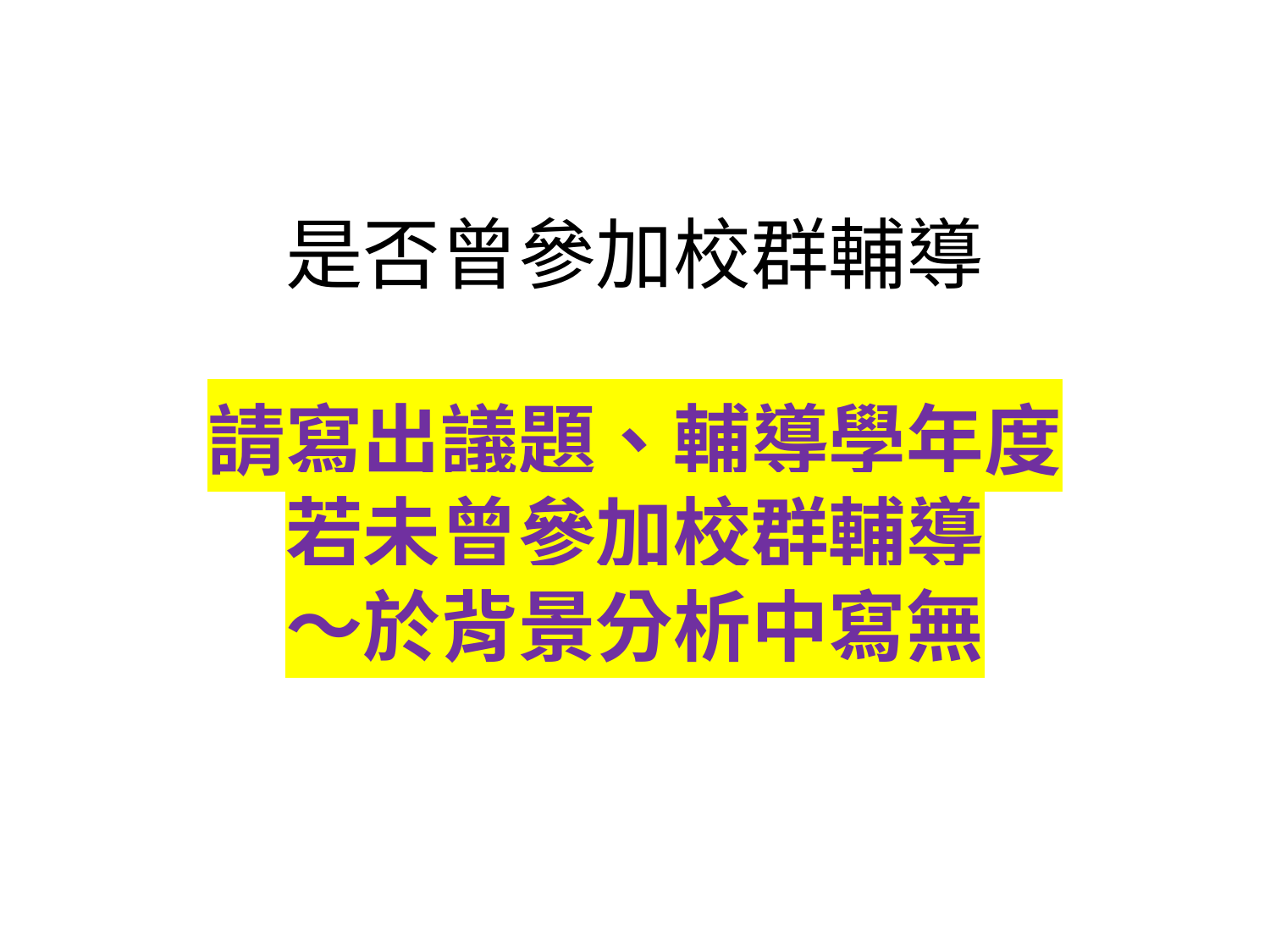

# 是否曾參加校群輔導 請寫出議題、輔導學年度 若未曾參加校群輔導 ～於背景分析中寫無